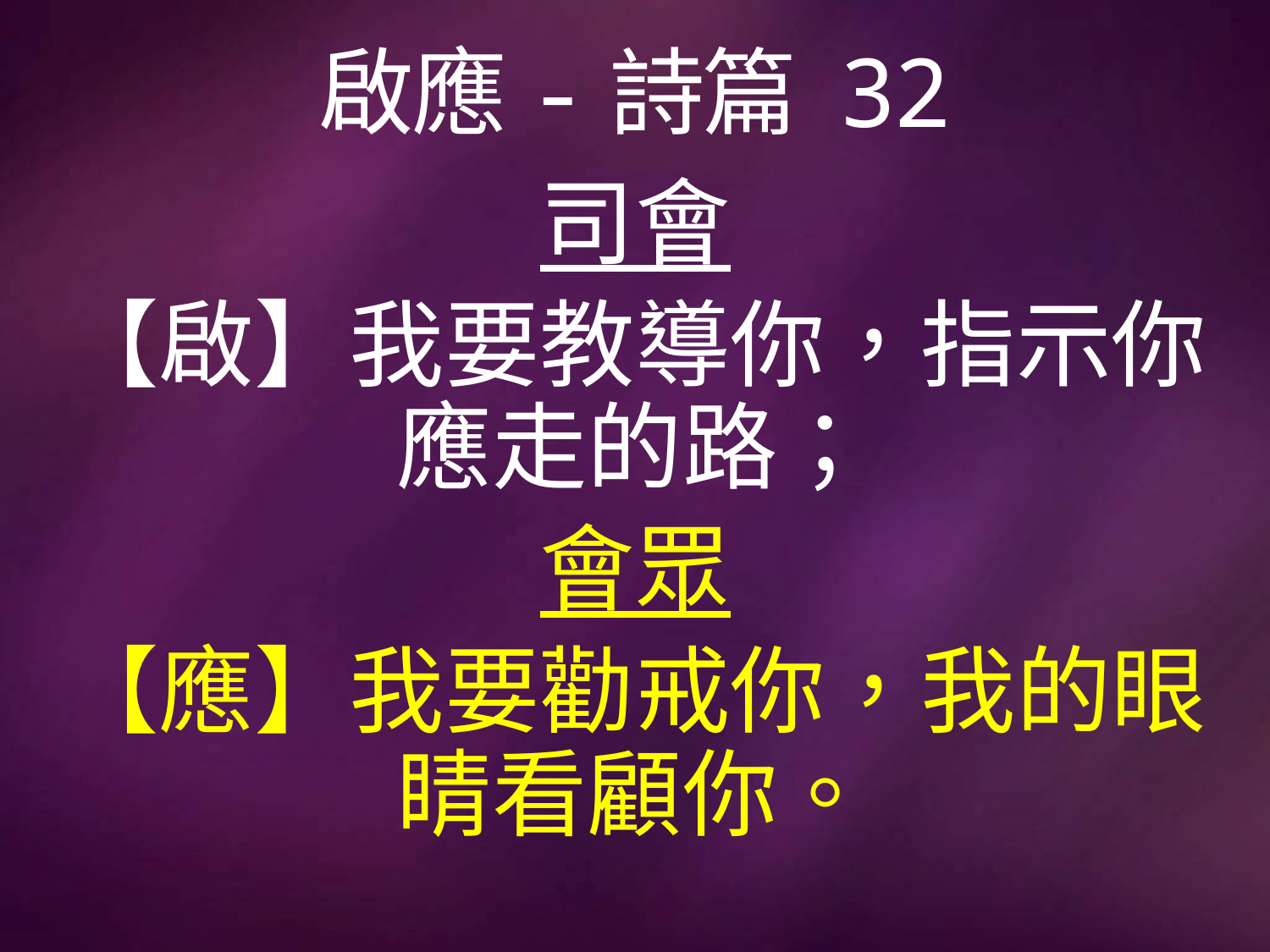

# 啟應-詩篇 32
司會
【啟】我要教導你，指示你應走的路；
會眾
【應】我要勸戒你，我的眼睛看顧你。